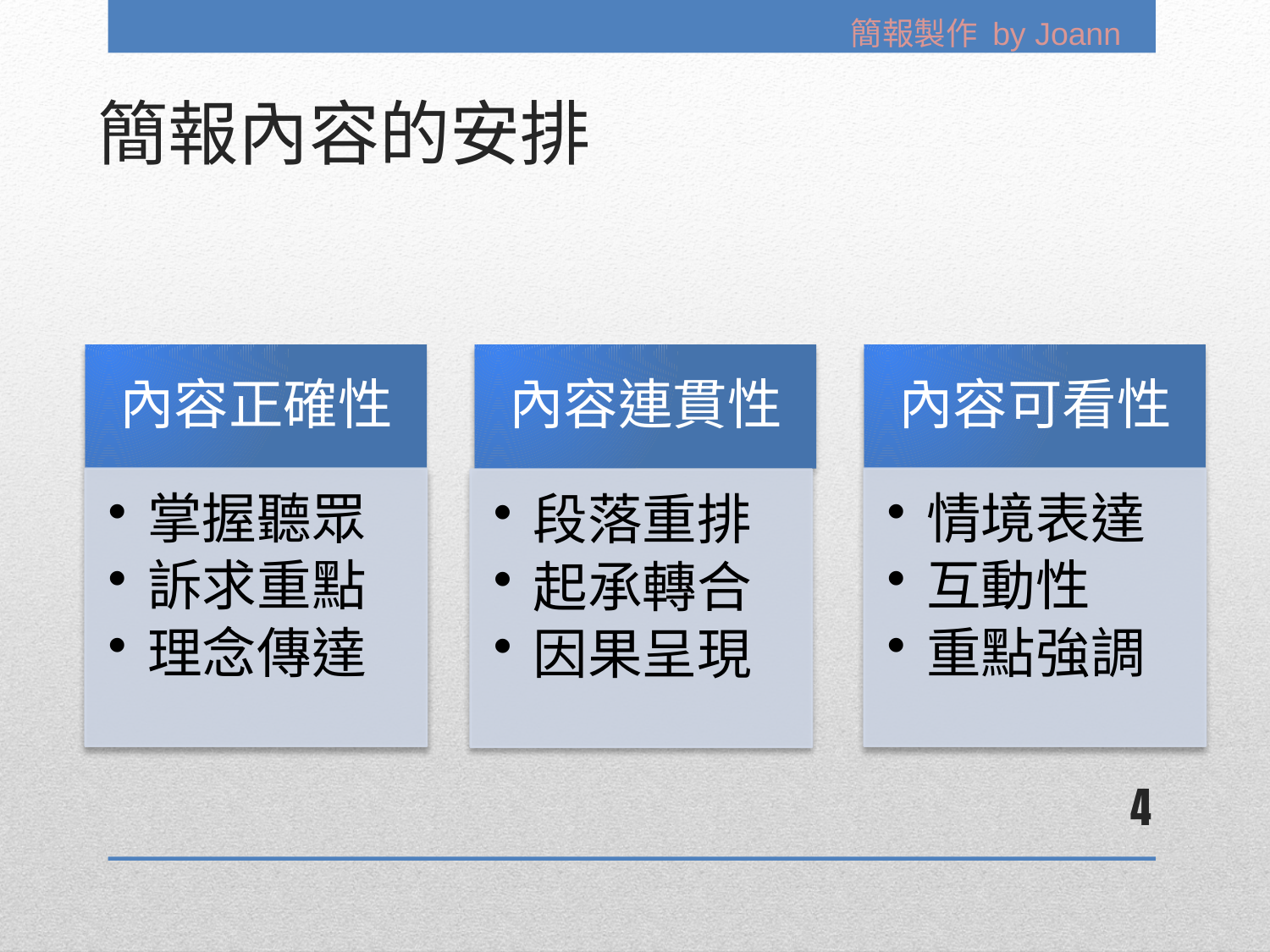

# 簡報內容的安排
內容正確性
掌握聽眾
訴求重點
理念傳達
內容連貫性
段落重排
起承轉合
因果呈現
內容可看性
情境表達
互動性
重點強調
4